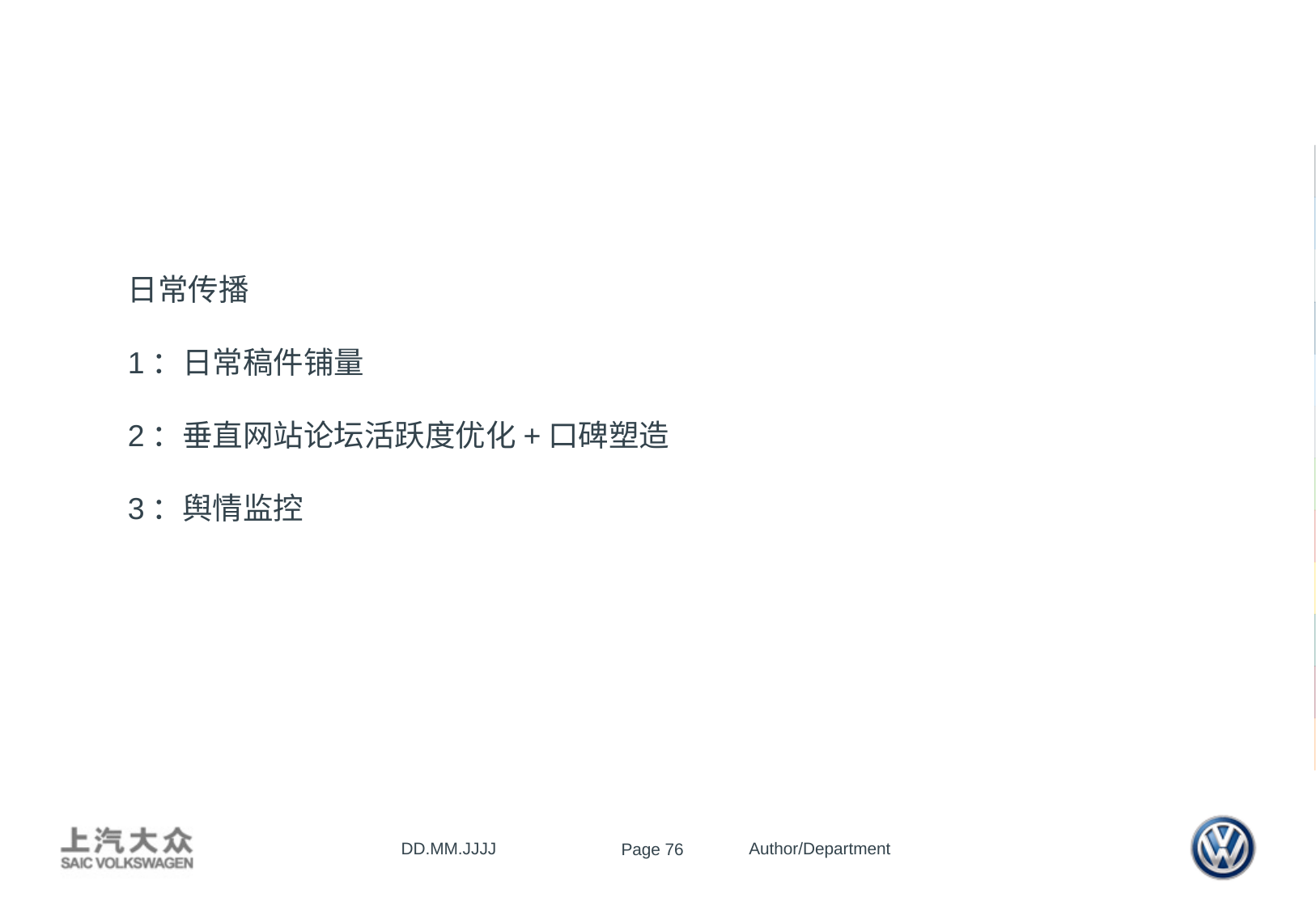

日常传播

1：日常稿件铺量

2：垂直网站论坛活跃度优化+口碑塑造

3：舆情监控
DD.MM.JJJJ
Page 76
Author/Department